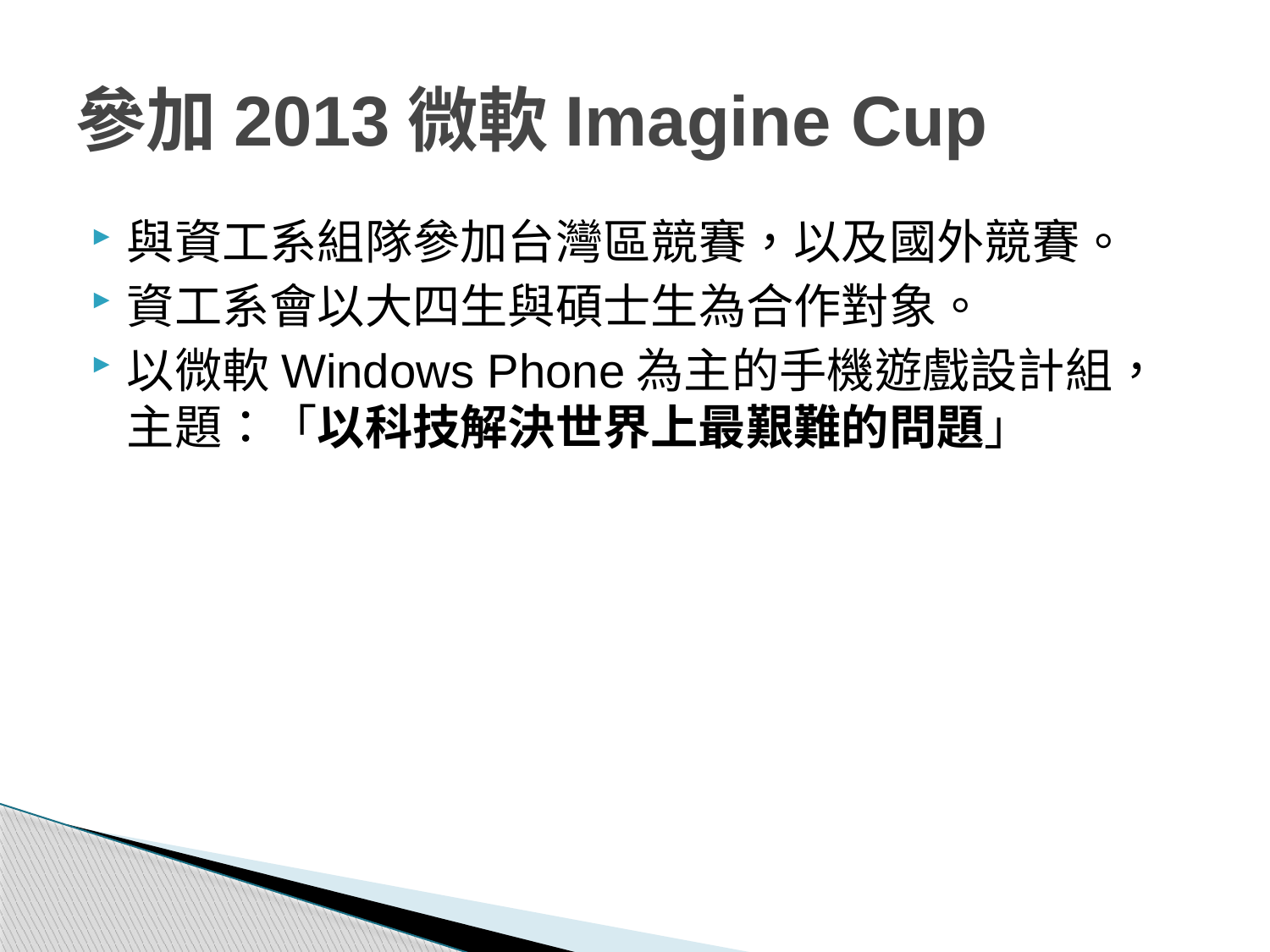

# 參加2013微軟Imagine Cup
與資工系組隊參加台灣區競賽，以及國外競賽。
資工系會以大四生與碩士生為合作對象。
以微軟Windows Phone為主的手機遊戲設計組，主題：「以科技解決世界上最艱難的問題」